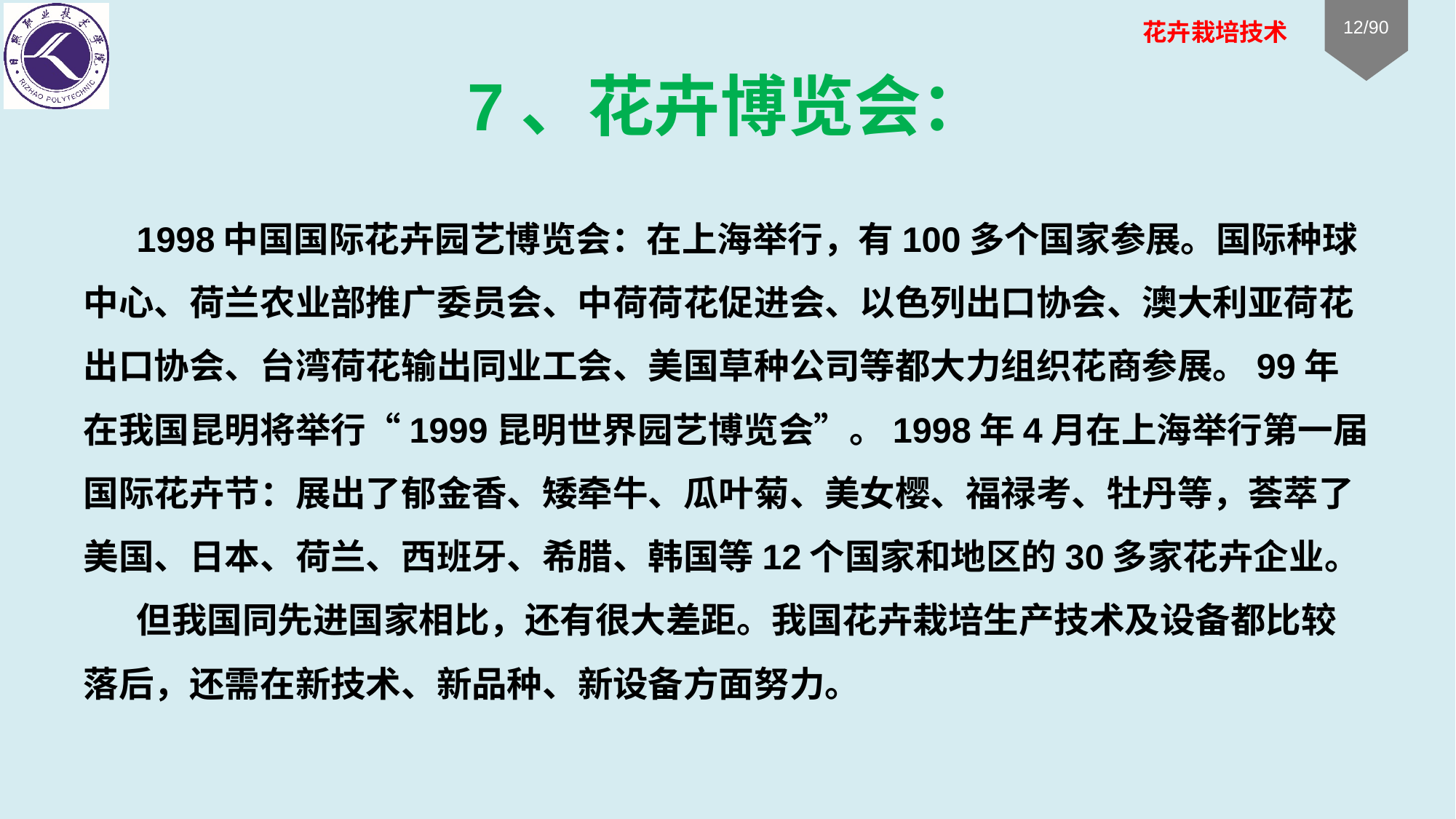

# 7、花卉博览会：
1998中国国际花卉园艺博览会：在上海举行，有100多个国家参展。国际种球中心、荷兰农业部推广委员会、中荷荷花促进会、以色列出口协会、澳大利亚荷花出口协会、台湾荷花输出同业工会、美国草种公司等都大力组织花商参展。99年在我国昆明将举行“1999昆明世界园艺博览会”。1998年4月在上海举行第一届国际花卉节：展出了郁金香、矮牵牛、瓜叶菊、美女樱、福禄考、牡丹等，荟萃了美国、日本、荷兰、西班牙、希腊、韩国等12个国家和地区的30多家花卉企业。
但我国同先进国家相比，还有很大差距。我国花卉栽培生产技术及设备都比较落后，还需在新技术、新品种、新设备方面努力。